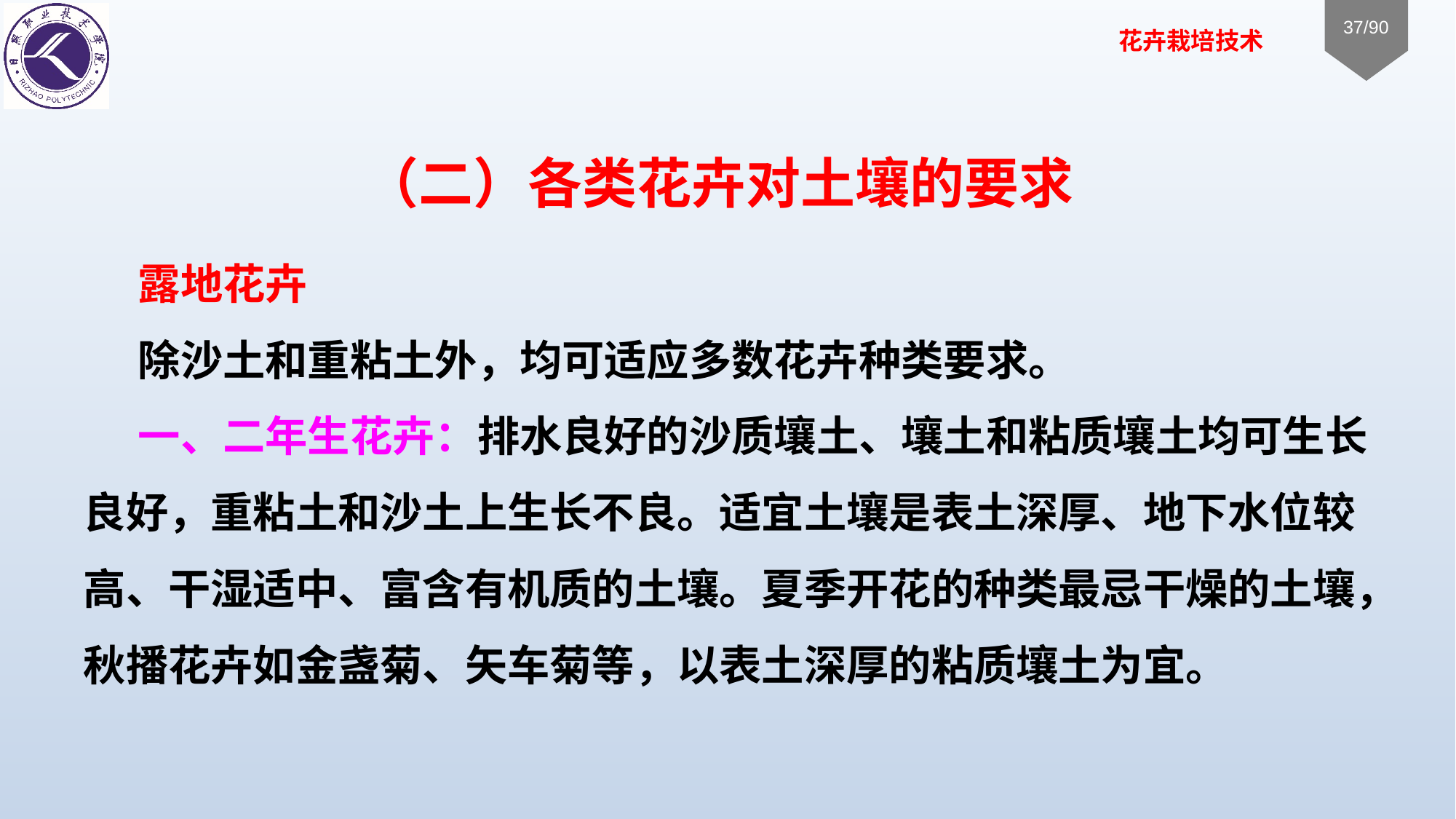

# （二）各类花卉对土壤的要求
露地花卉
除沙土和重粘土外，均可适应多数花卉种类要求。
一、二年生花卉：排水良好的沙质壤土、壤土和粘质壤土均可生长良好，重粘土和沙土上生长不良。适宜土壤是表土深厚、地下水位较高、干湿适中、富含有机质的土壤。夏季开花的种类最忌干燥的土壤，秋播花卉如金盏菊、矢车菊等，以表土深厚的粘质壤土为宜。